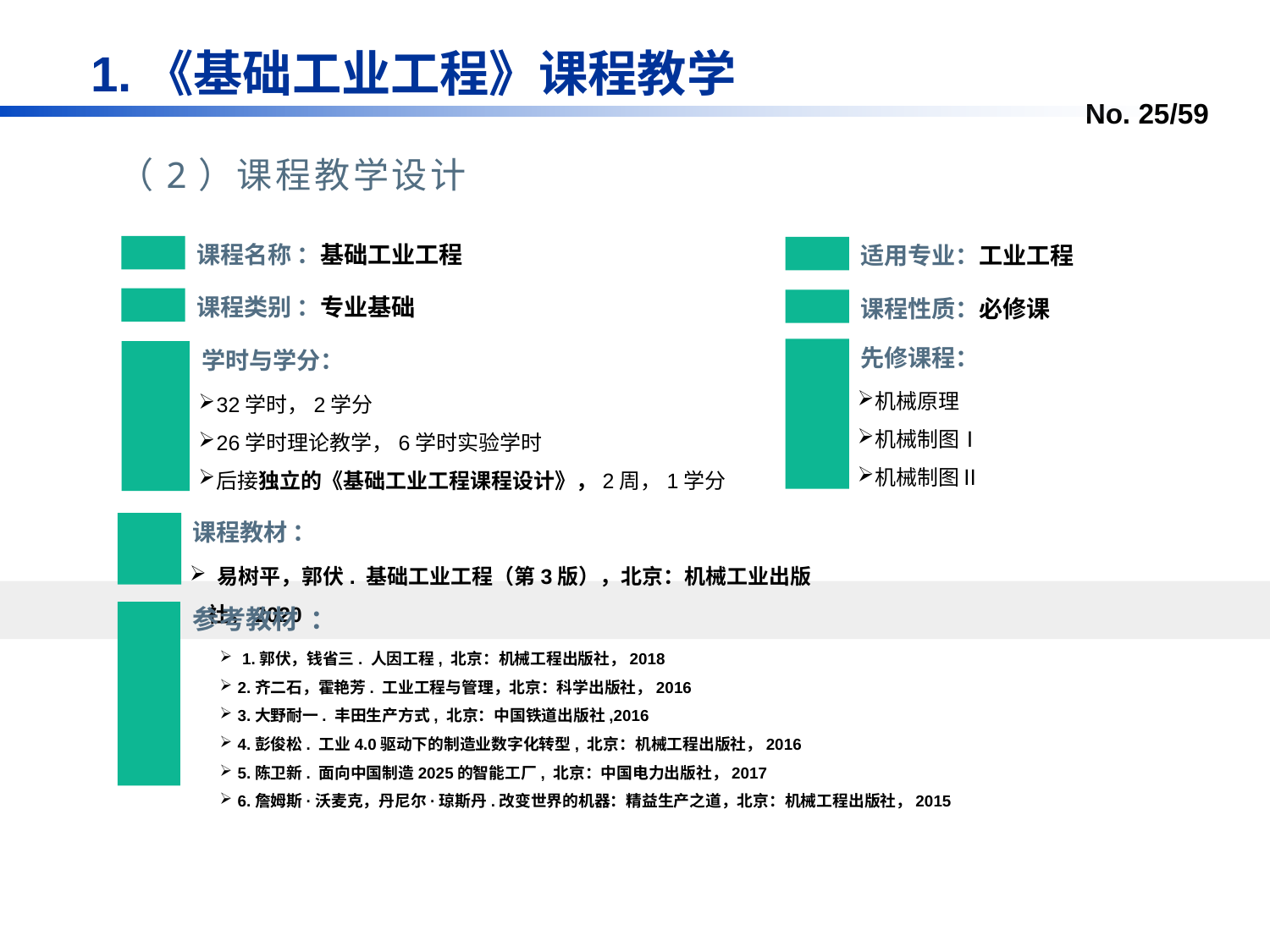

1.《基础工业工程》课程教学
（2）课程教学设计

课程名称 ：基础工业工程

课程类别 ：专业基础

学时与学分：
32学时，2学分
26学时理论教学，6学时实验学时
后接独立的《基础工业工程课程设计》，2周，1学分

适用专业：工业工程

课程性质：必修课

先修课程：
机械原理
机械制图Ⅰ
机械制图Ⅱ

课程教材 ：
 易树平，郭伏. 基础工业工程（第3版），北京：机械工业出版社，2020

参考教材  ：

 1.郭伏，钱省三. 人因工程, 北京：机械工程出版社，2018
2.齐二石，霍艳芳. 工业工程与管理，北京：科学出版社，2016
3.大野耐一. 丰田生产方式, 北京：中国铁道出版社,2016
4.彭俊松. 工业4.0驱动下的制造业数字化转型, 北京：机械工程出版社，2016
5.陈卫新. 面向中国制造2025的智能工厂, 北京：中国电力出版社，2017
6.詹姆斯·沃麦克，丹尼尔·琼斯丹.改变世界的机器：精益生产之道，北京：机械工程出版社，2015